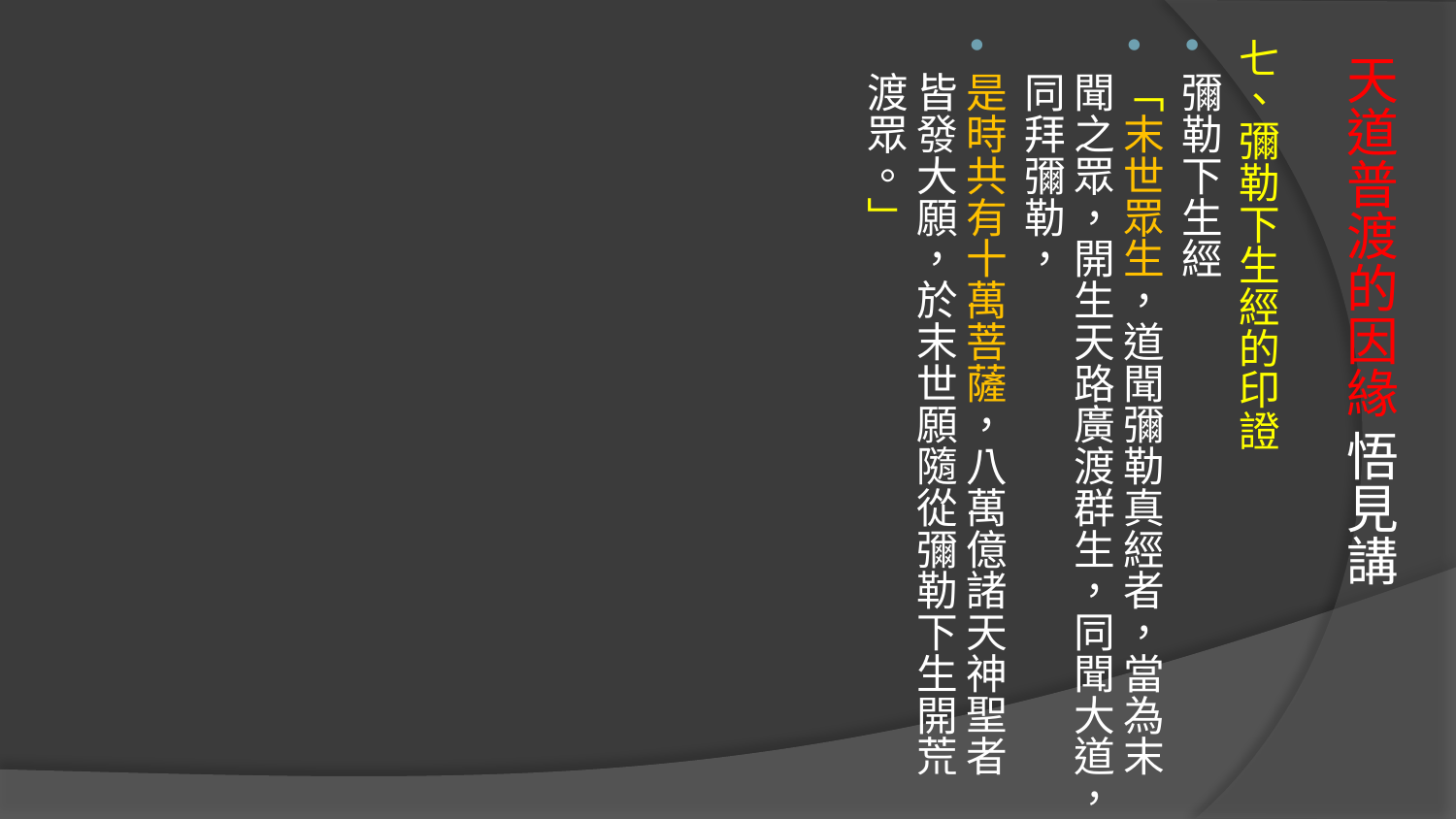

七、彌勒下生經的印證
彌勒下生經
「末世眾生，道聞彌勒真經者，當為末聞之眾，開生天路廣渡群生，同聞大道，同拜彌勒，
是時共有十萬菩薩，八萬億諸天神聖者皆發大願，於末世願隨從彌勒下生開荒渡眾。」

# 天道普渡的因緣 悟見講